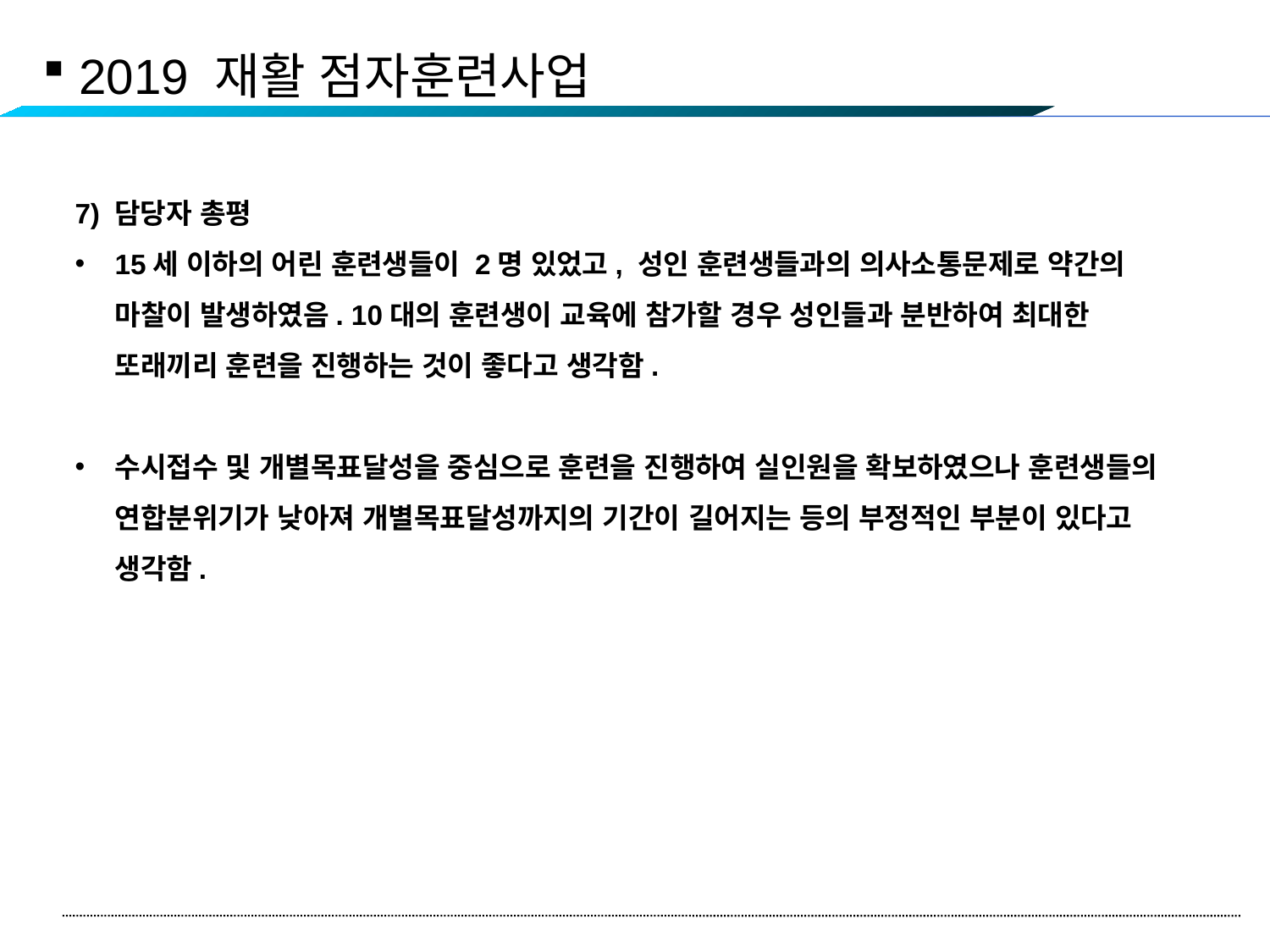

2019 재활 점자훈련사업

7) 담당자 총평
15세 이하의 어린 훈련생들이 2명 있었고, 성인 훈련생들과의 의사소통문제로 약간의 마찰이 발생하였음. 10대의 훈련생이 교육에 참가할 경우 성인들과 분반하여 최대한 또래끼리 훈련을 진행하는 것이 좋다고 생각함.

수시접수 및 개별목표달성을 중심으로 훈련을 진행하여 실인원을 확보하였으나 훈련생들의 연합분위기가 낮아져 개별목표달성까지의 기간이 길어지는 등의 부정적인 부분이 있다고 생각함.